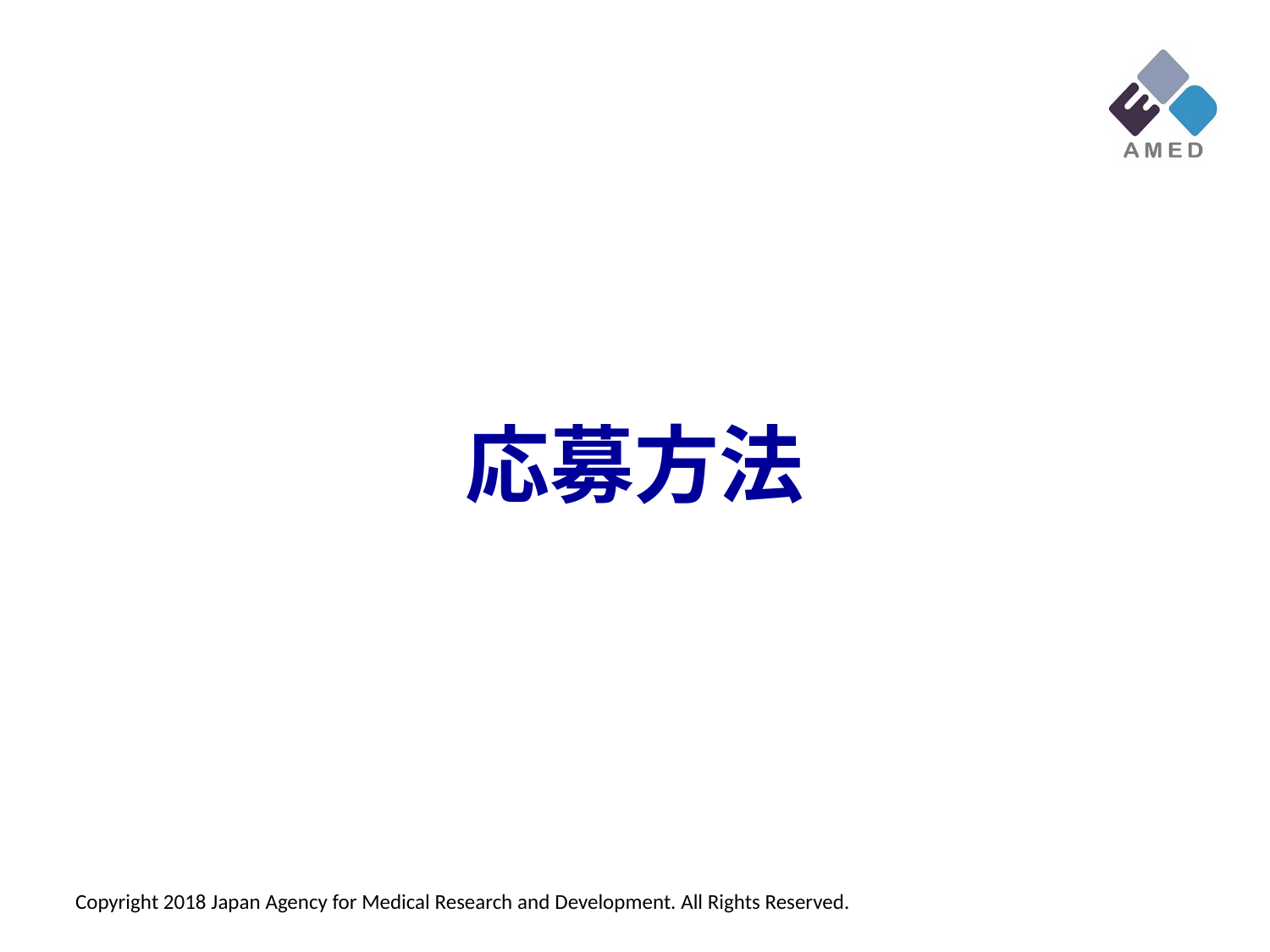

応募方法
Copyright 2018 Japan Agency for Medical Research and Development. All Rights Reserved.